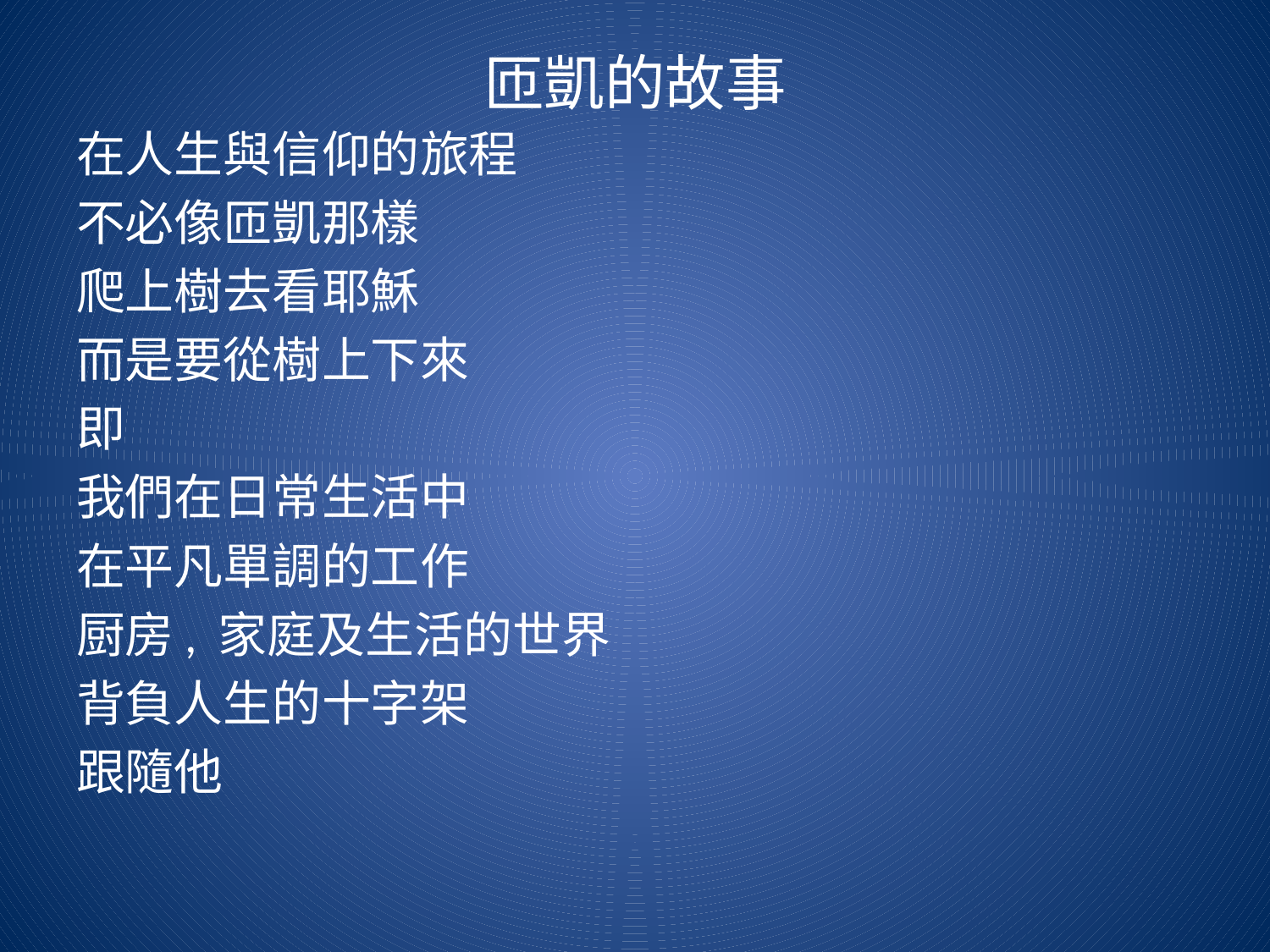

# 匝凱的故事
在人生與信仰的旅程
不必像匝凱那樣
爬上樹去看耶穌
而是要從樹上下來
即
我們在日常生活中
在平凡單調的工作
厨房, 家庭及生活的世界
背負人生的十字架
跟隨他